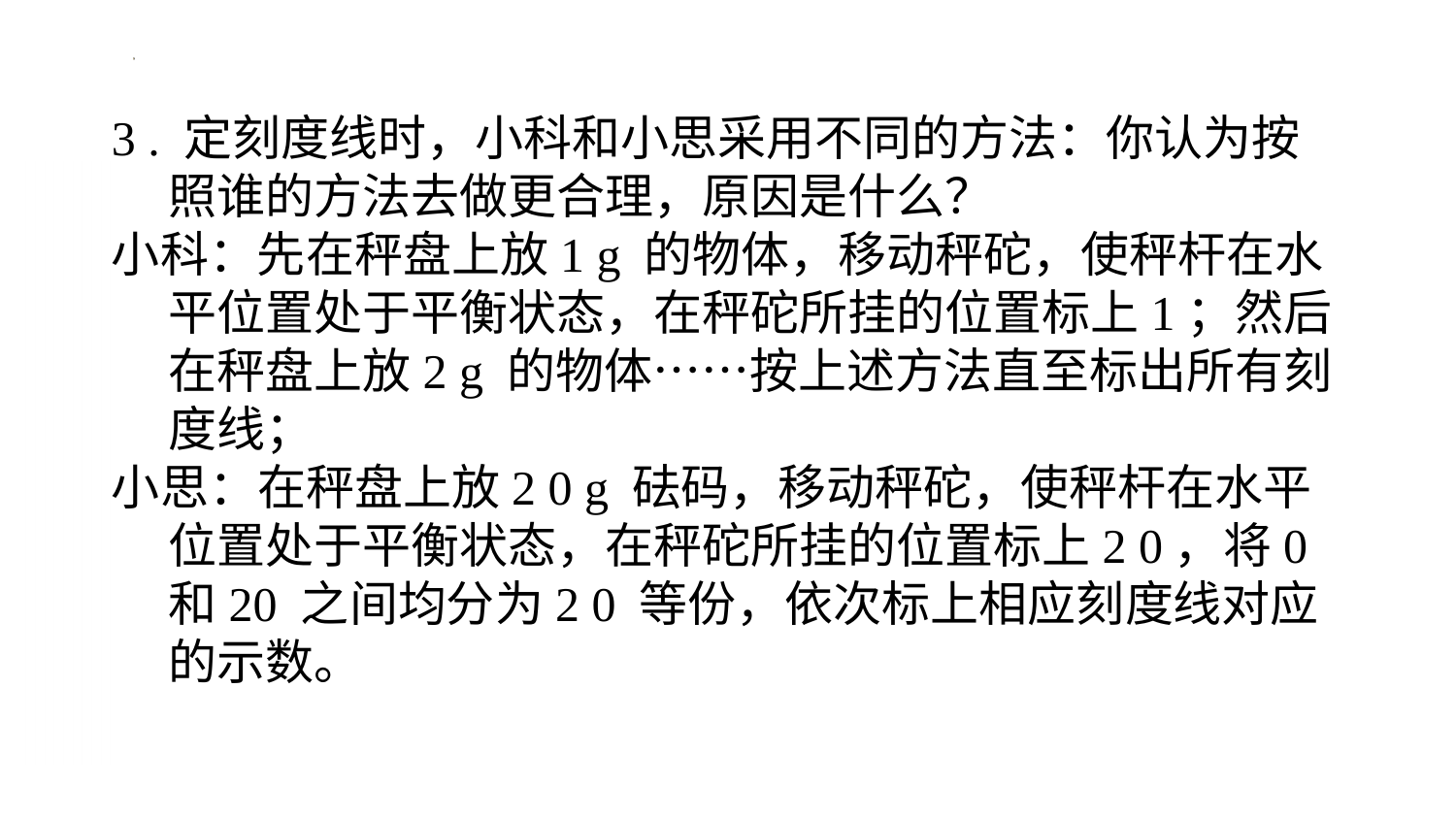

感悟新知
3 . 定刻度线时，小科和小思采用不同的方法：你认为按照谁的方法去做更合理，原因是什么？
小科：先在秤盘上放1 g 的物体，移动秤砣，使秤杆在水平位置处于平衡状态，在秤砣所挂的位置标上1；然后在秤盘上放2 g 的物体……按上述方法直至标出所有刻度线；
小思：在秤盘上放2 0 g 砝码，移动秤砣，使秤杆在水平位置处于平衡状态，在秤砣所挂的位置标上2 0，将0 和20 之间均分为2 0 等份，依次标上相应刻度线对应的示数。